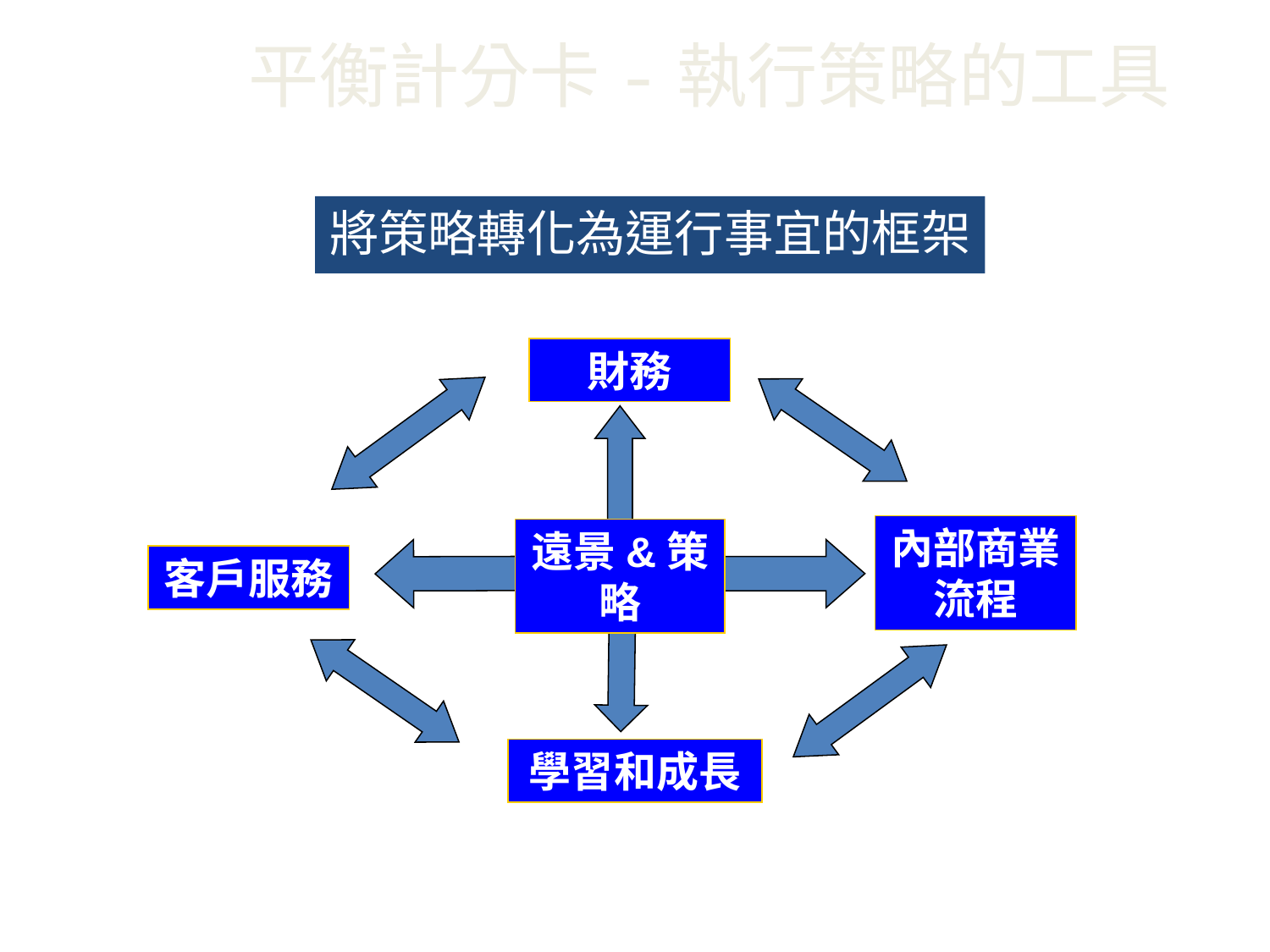

# 平衡計分卡-執行策略的工具
將策略轉化為運行事宜的框架
財務

內部商業流程
遠景&策略

客戶服務

學習和成長